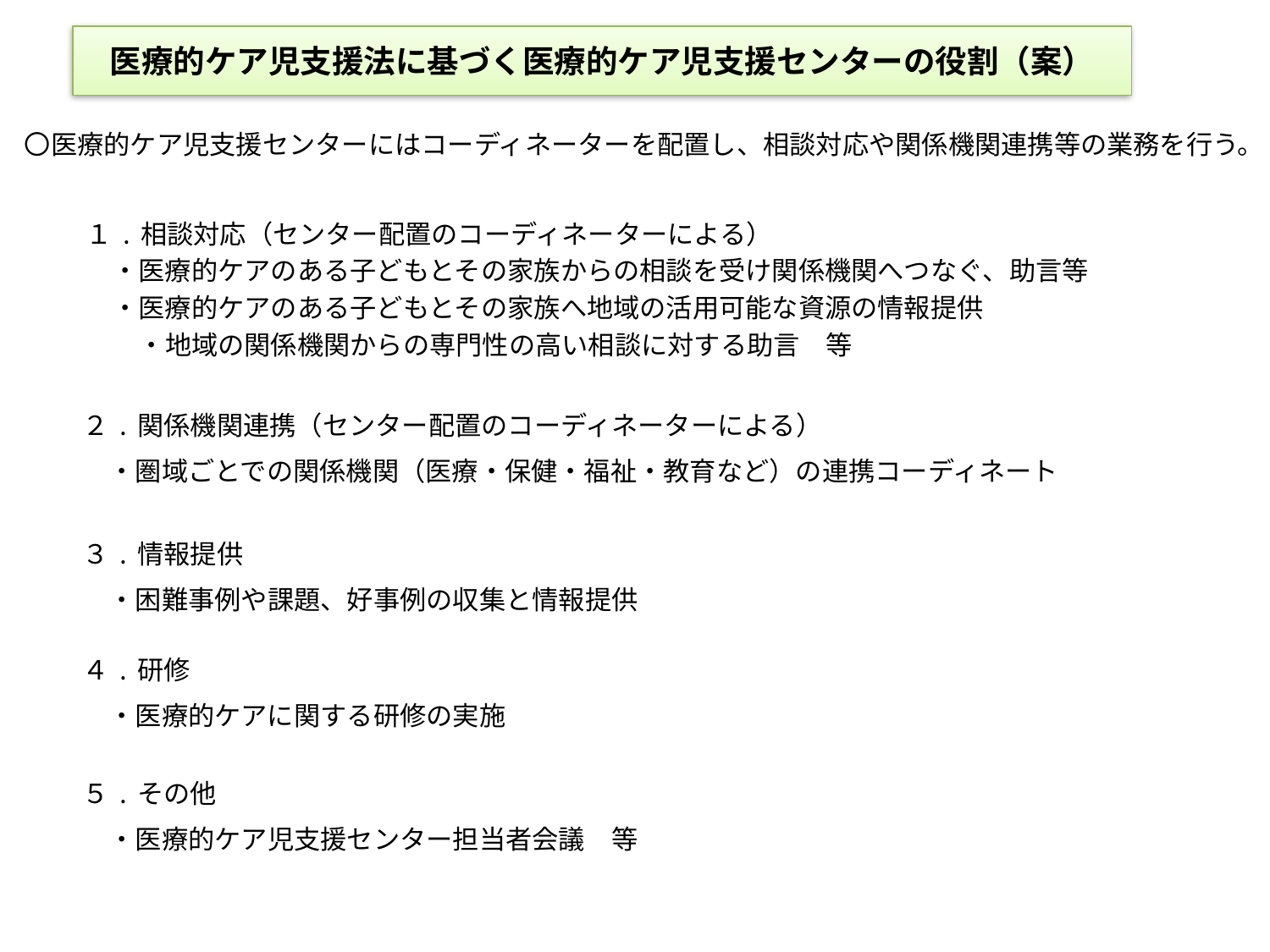

医療的ケア児支援法に基づく医療的ケア児支援センターの役割（案）
〇医療的ケア児支援センターにはコーディネーターを配置し、相談対応や関係機関連携等の業務を行う。
１.相談対応（センター配置のコーディネーターによる）
　・医療的ケアのある子どもとその家族からの相談を受け関係機関へつなぐ、助言等
　・医療的ケアのある子どもとその家族へ地域の活用可能な資源の情報提供
　　・地域の関係機関からの専門性の高い相談に対する助言　等
２.関係機関連携（センター配置のコーディネーターによる）
　・圏域ごとでの関係機関（医療・保健・福祉・教育など）の連携コーディネート

３.情報提供
　・困難事例や課題、好事例の収集と情報提供

４.研修
　・医療的ケアに関する研修の実施
５.その他
　・医療的ケア児支援センター担当者会議　等